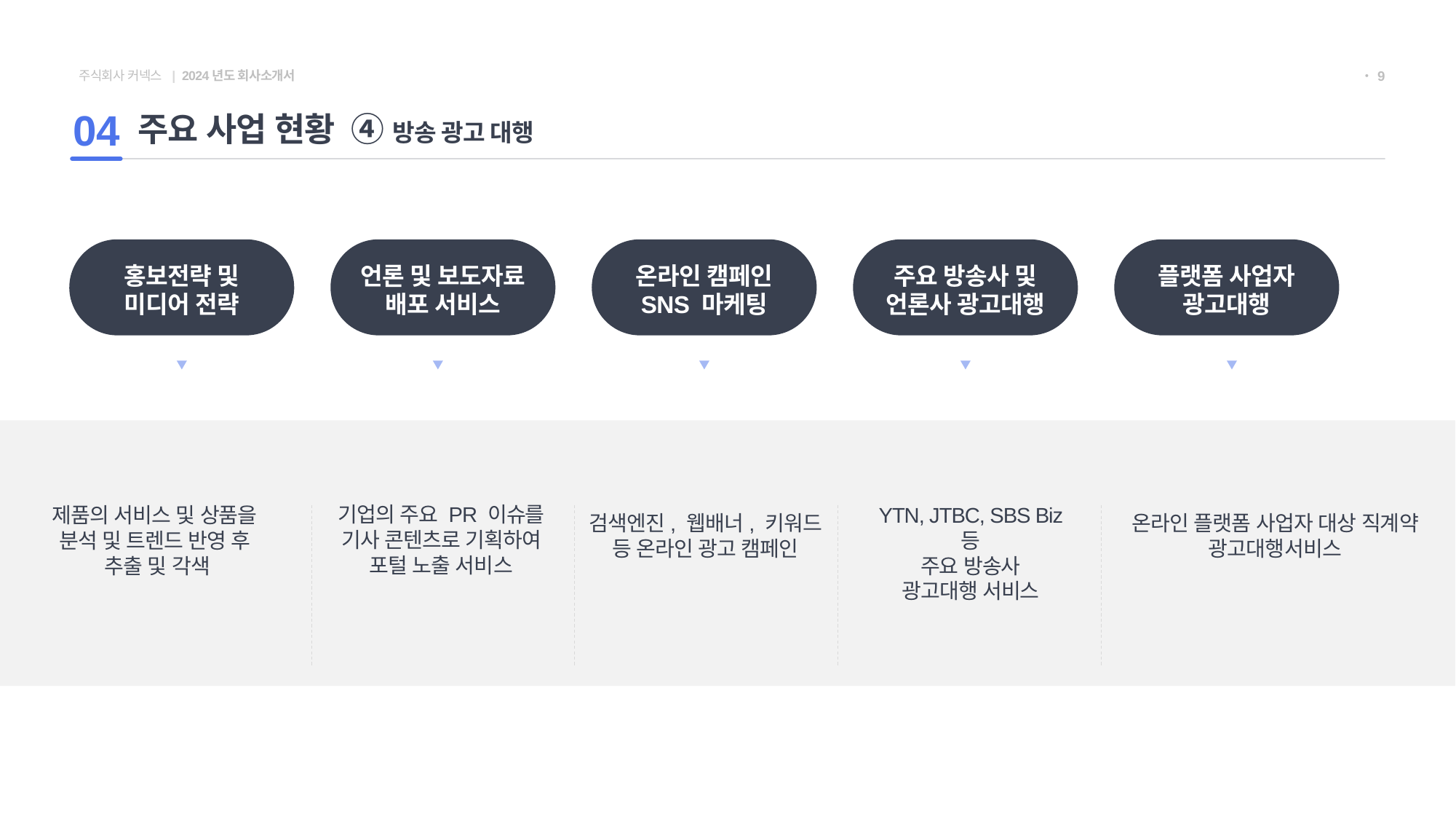

・9
주요 사업 현황  ④ 방송 광고 대행
04
홍보전략 및
미디어 전략
언론 및 보도자료
배포 서비스
온라인 캠페인
SNS 마케팅
주요 방송사 및
언론사 광고대행
플랫폼 사업자
광고대행

기업의 주요 PR 이슈를 기사 콘텐츠로 기획하여 포털 노출 서비스
제품의 서비스 및 상품을
분석 및 트렌드 반영 후
추출 및 각색
YTN, JTBC, SBS Biz 등
주요 방송사
광고대행 서비스
검색엔진, 웹배너, 키워드 등 온라인 광고 캠페인
온라인 플랫폼 사업자 대상 직계약 광고대행서비스